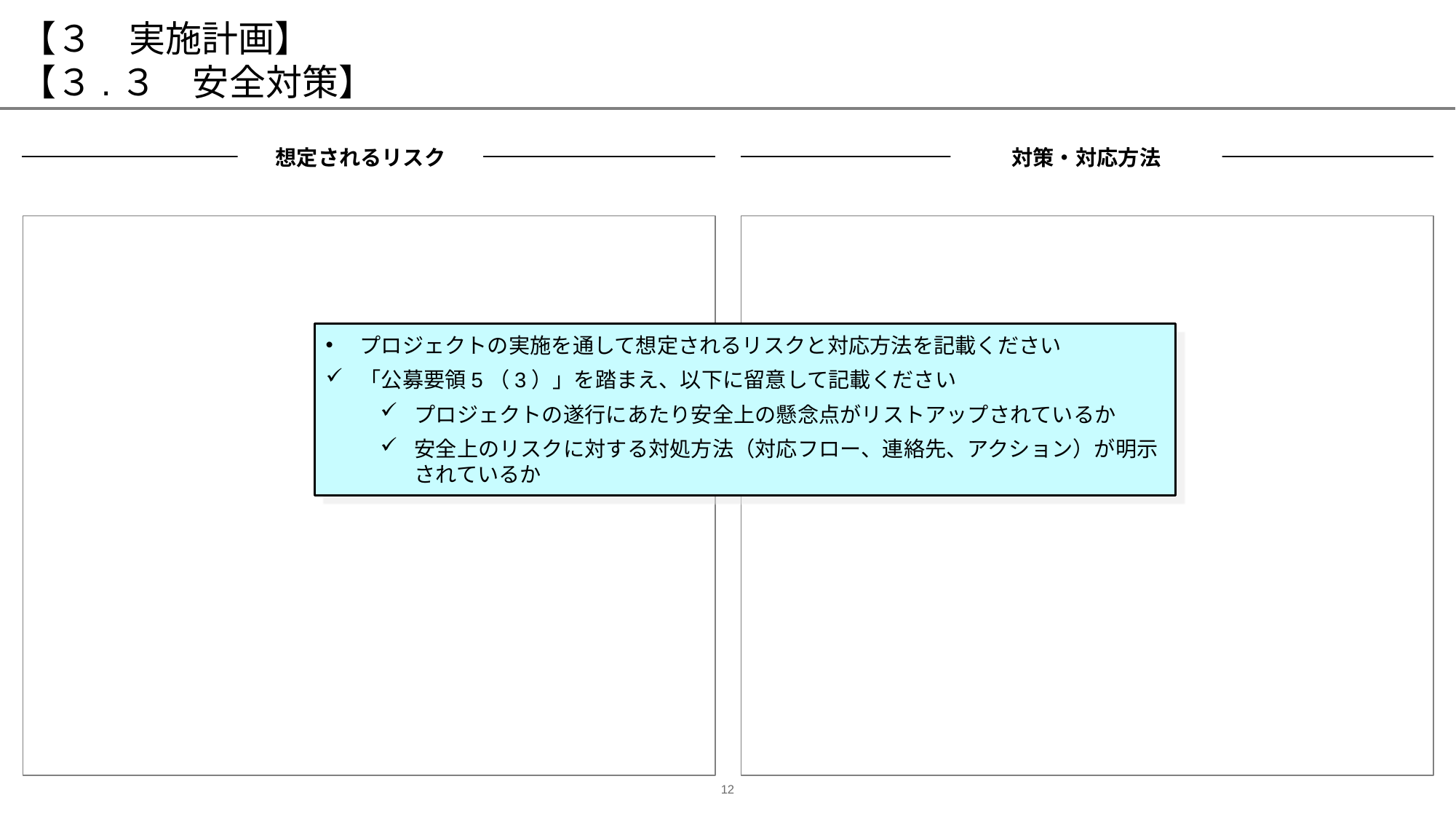

# 【３　実施計画】 【３.３　安全対策】
想定されるリスク
対策・対応方法
“
“
プロジェクトの実施を通して想定されるリスクと対応方法を記載ください
「公募要領5（3）」を踏まえ、以下に留意して記載ください
プロジェクトの遂行にあたり安全上の懸念点がリストアップされているか
安全上のリスクに対する対処方法（対応フロー、連絡先、アクション）が明示されているか